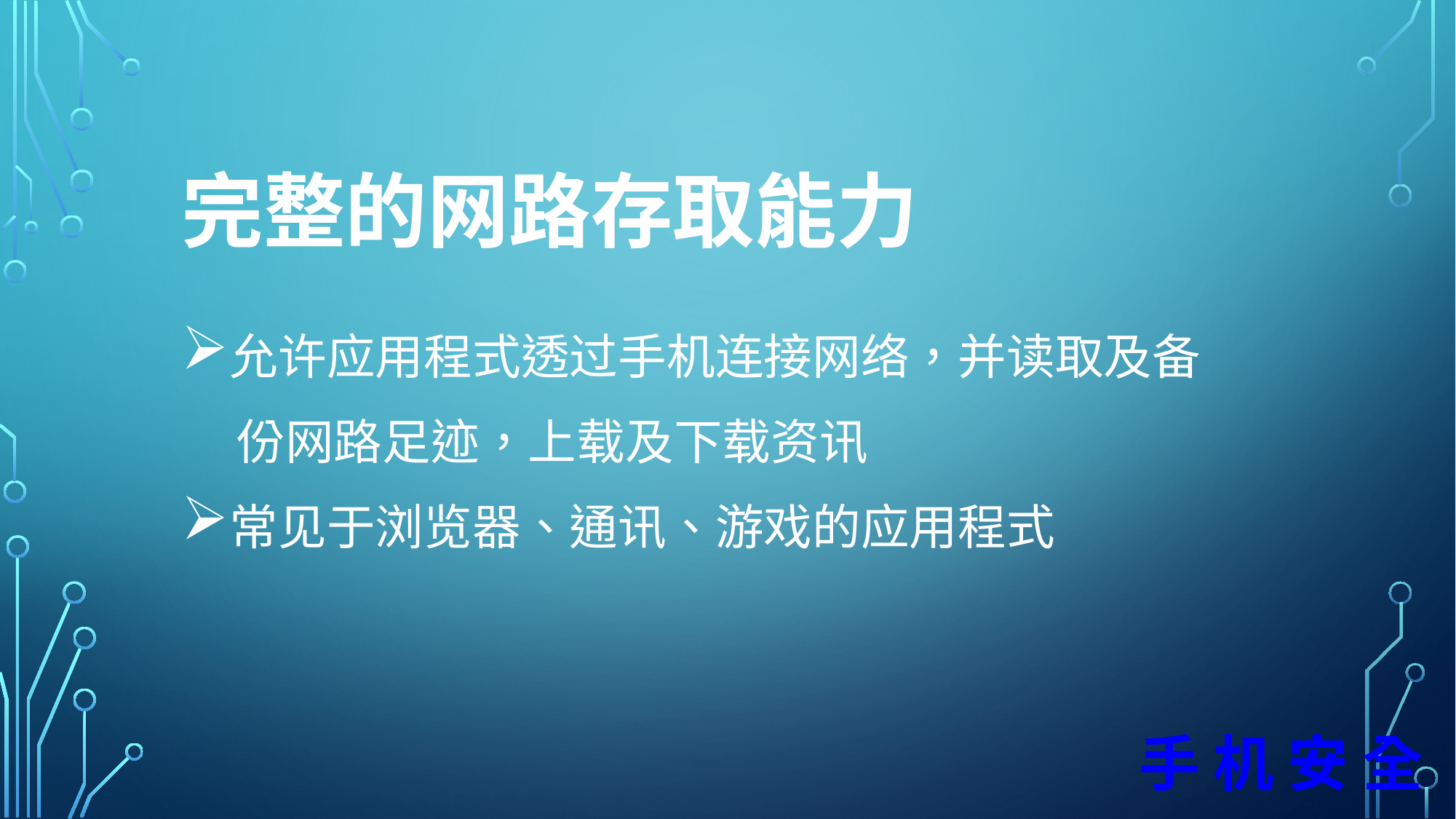

完整的网路存取能力
允许应用程式透过手机连接网络，并读取及备
    份网路足迹，上载及下载资讯
常见于浏览器、通讯、游戏的应用程式
手 机 安 全